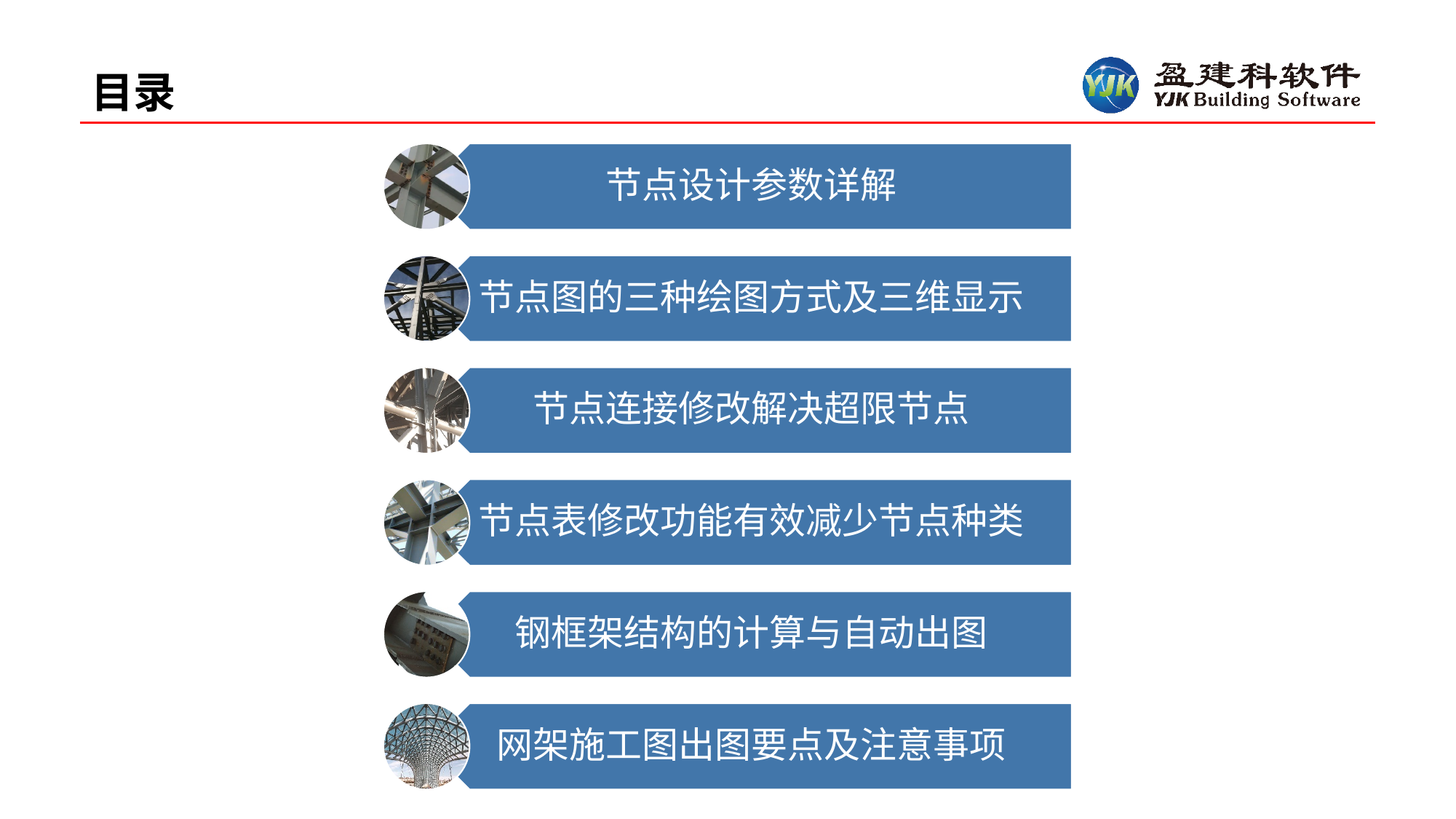

# 目录
节点设计参数详解
节点图的三种绘图方式及三维显示
节点连接修改解决超限节点
节点表修改功能有效减少节点种类
钢框架结构的计算与自动出图
网架施工图出图要点及注意事项